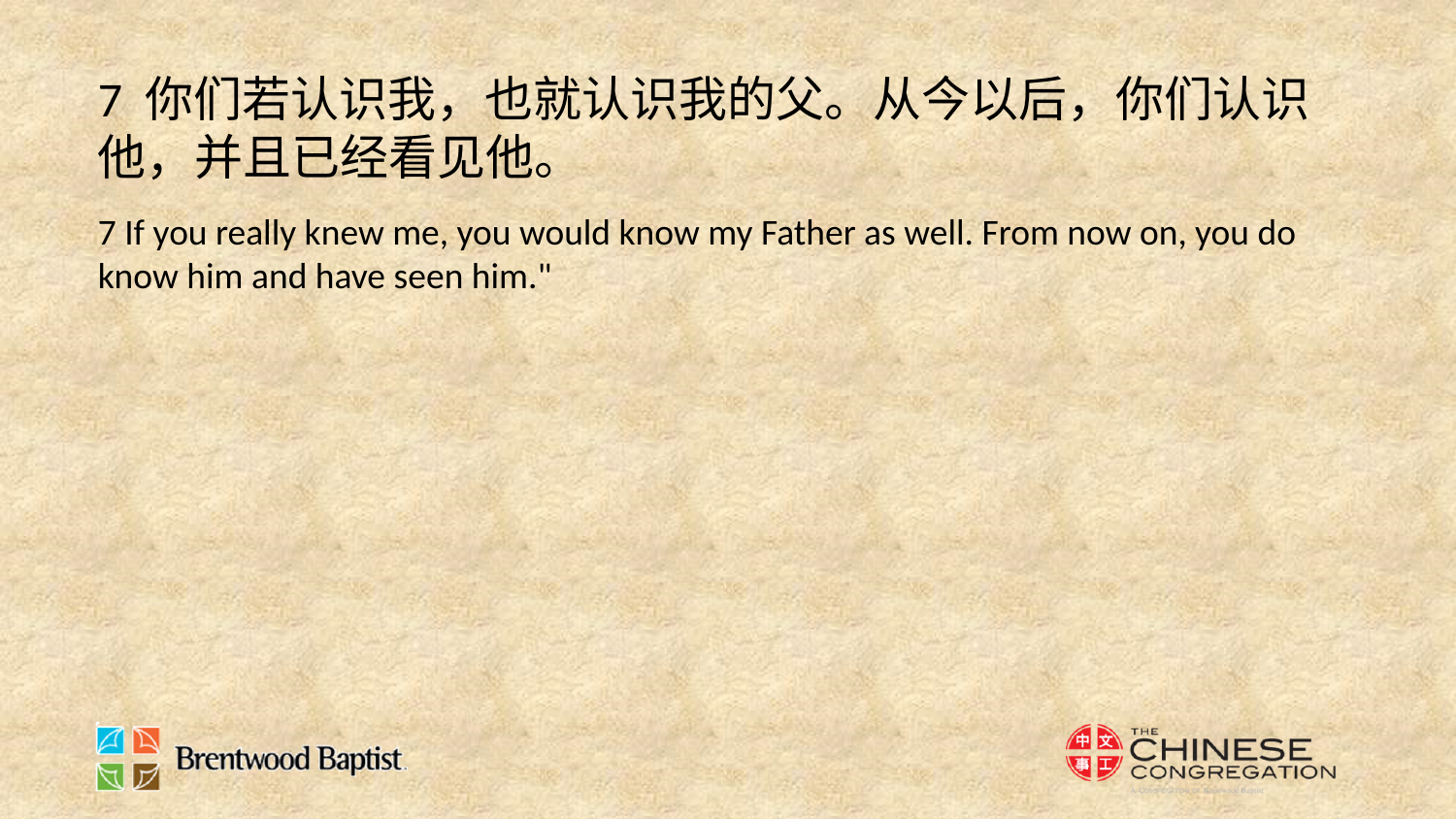

7 你们若认识我，也就认识我的父。从今以后，你们认识他，并且已经看见他。

7 If you really knew me, you would know my Father as well. From now on, you do know him and have seen him."